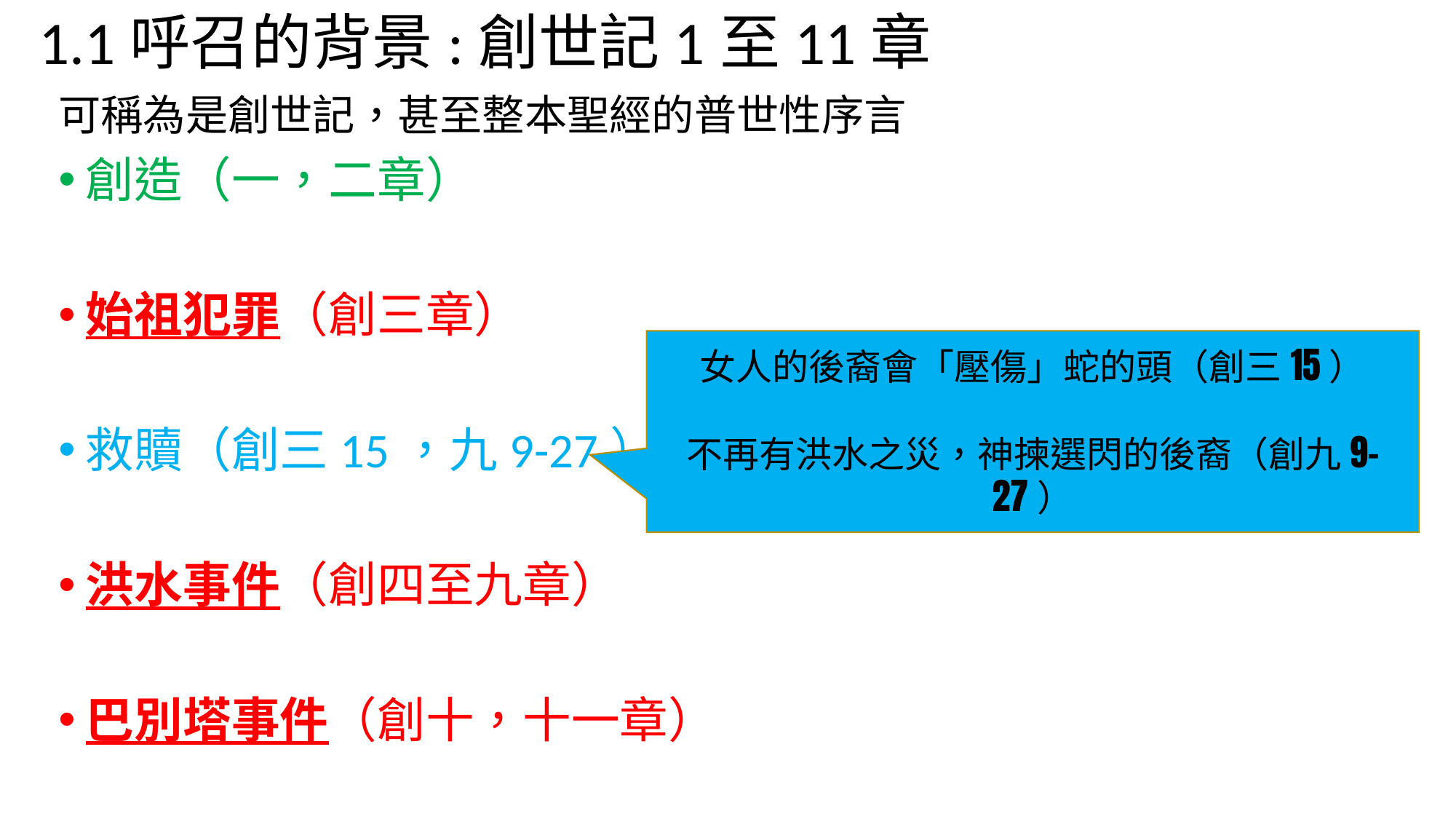

# 1.1呼召的背景:創世記1至11章
可稱為是創世記，甚至整本聖經的普世性序言
創造（一，二章）

始祖犯罪（創三章）

救贖（創三15，九9-27）

洪水事件（創四至九章）

巴別塔事件（創十，十一章）

女人的後裔會「壓傷」蛇的頭（創三15）

不再有洪水之災，神揀選閃的後裔（創九9-27）